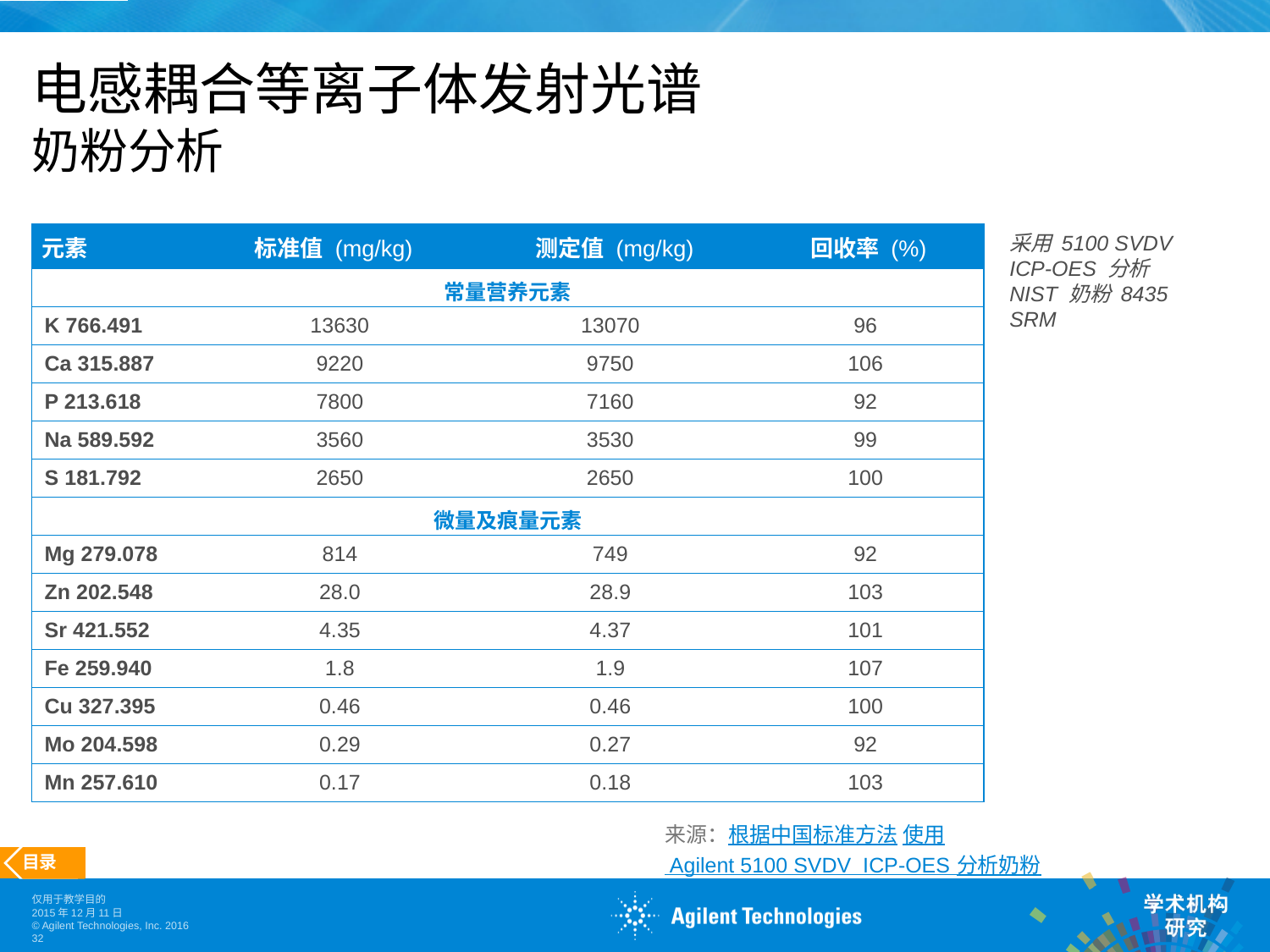

# 电感耦合等离子体发射光谱 奶粉分析
| 元素 | 标准值 (mg/kg) | 测定值 (mg/kg) |  | 回收率 (%) |
| --- | --- | --- | --- | --- |
| 常量营养元素 |  |  |  |  |
| K 766.491 | 13630 | 13070 | 96 |  |
| Ca 315.887 | 9220 | 9750 | 106 |  |
| P 213.618 | 7800 | 7160 | 92 |  |
| Na 589.592 | 3560 | 3530 | 99 |  |
| S 181.792 | 2650 | 2650 | 100 |  |
| 微量及痕量元素 |  |  |  |  |
| Mg 279.078 | 814 | 749 | 92 |  |
| Zn 202.548 | 28.0 | 28.9 | 103 |  |
| Sr 421.552 | 4.35 | 4.37 | 101 |  |
| Fe 259.940 | 1.8 | 1.9 | 107 |  |
| Cu 327.395 | 0.46 | 0.46 | 100 |  |
| Mo 204.598 | 0.29 | 0.27 | 92 |  |
| Mn 257.610 | 0.17 | 0.18 | 103 |  |
采用 5100 SVDV ICP-OES 分析 NIST 奶粉 8435 SRM
来源：根据中国标准方法 使用 Agilent 5100 SVDV  ICP-OES 分析奶粉
目录